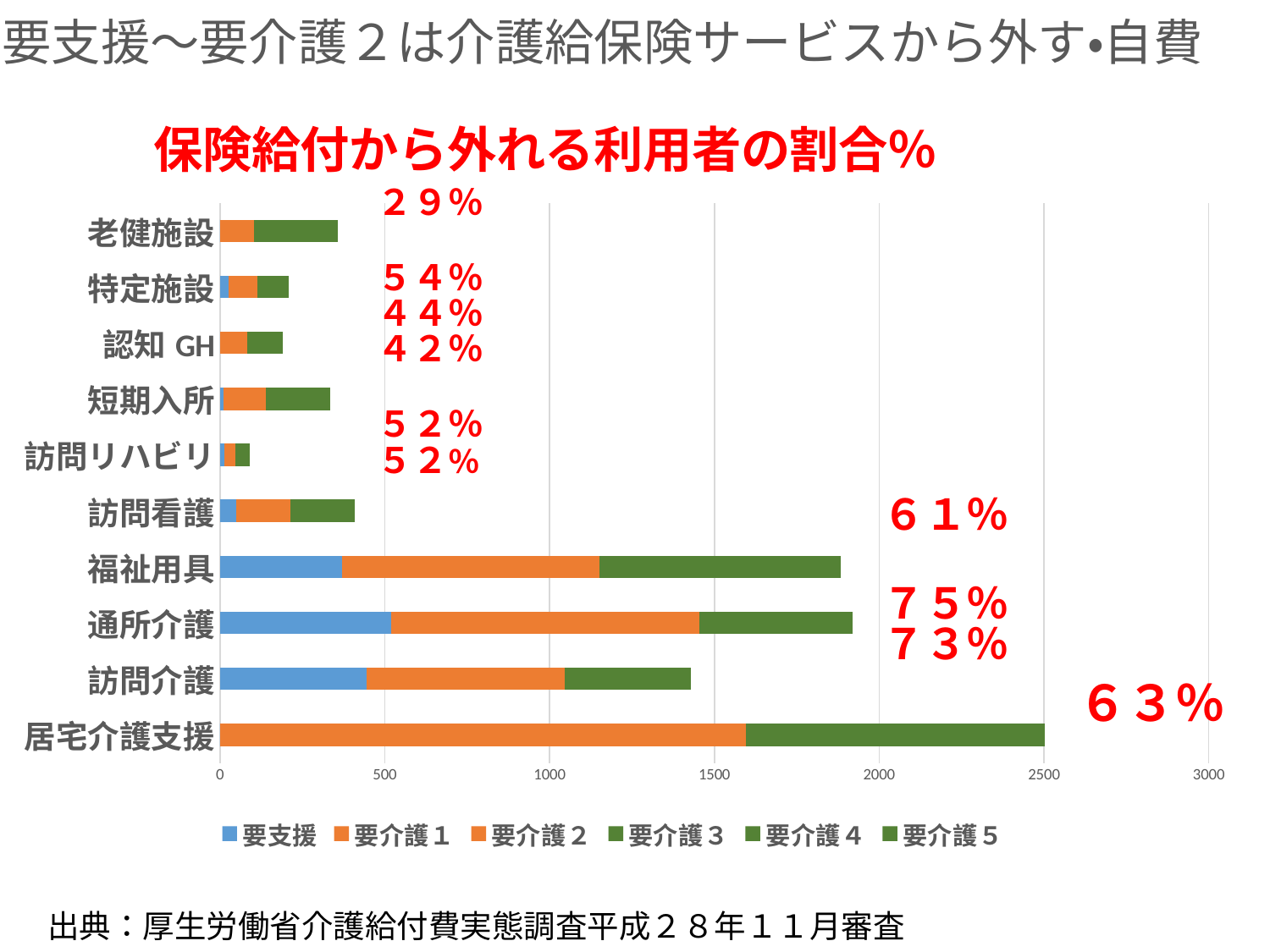

要支援～要介護２は介護給保険サービスから外す・自費

### Chart: 保険給付から外れる利用者の割合％

| Category | 要支援 | 要介護１ | 要介護２ | 要介護３ | 要介護４ | 要介護５ |
|---|---|---|---|---|---|---|
| 居宅介護支援 | 0.0 | 836.2 | 759.1 | 434.5 | 287.7 | 186.0 |
| 訪問介護 | 443.7 | 312.0 | 290.9 | 161.9 | 122.7 | 98.8 |
| 通所介護 | 518.6 | 508.0 | 427.9 | 243.1 | 143.9 | 77.8 |
| 福祉用具 | 370.4 | 304.6 | 475.6 | 317.4 | 245.6 | 170.7 |
| 訪問看護 | 49.8 | 73.0 | 89.4 | 63.3 | 63.9 | 69.0 |
| 訪問リハビリ | 12.5 | 14.0 | 21.0 | 15.7 | 14.4 | 13.3 |
| 短期入所 | 10.4 | 50.6 | 78.3 | 88.6 | 65.9 | 41.2 |
| 認知GH | 0.9 | 34.6 | 47.7 | 51.0 | 33.7 | 22.8 |
| 特定施設 | 26.2 | 46.4 | 39.4 | 34.5 | 35.9 | 26.7 |
| 老健施設 | 0.0 | 38.2 | 65.1 | 86.6 | 97.6 | 70.0 |
出典：厚生労働省介護給付費実態調査平成２８年１１月審査